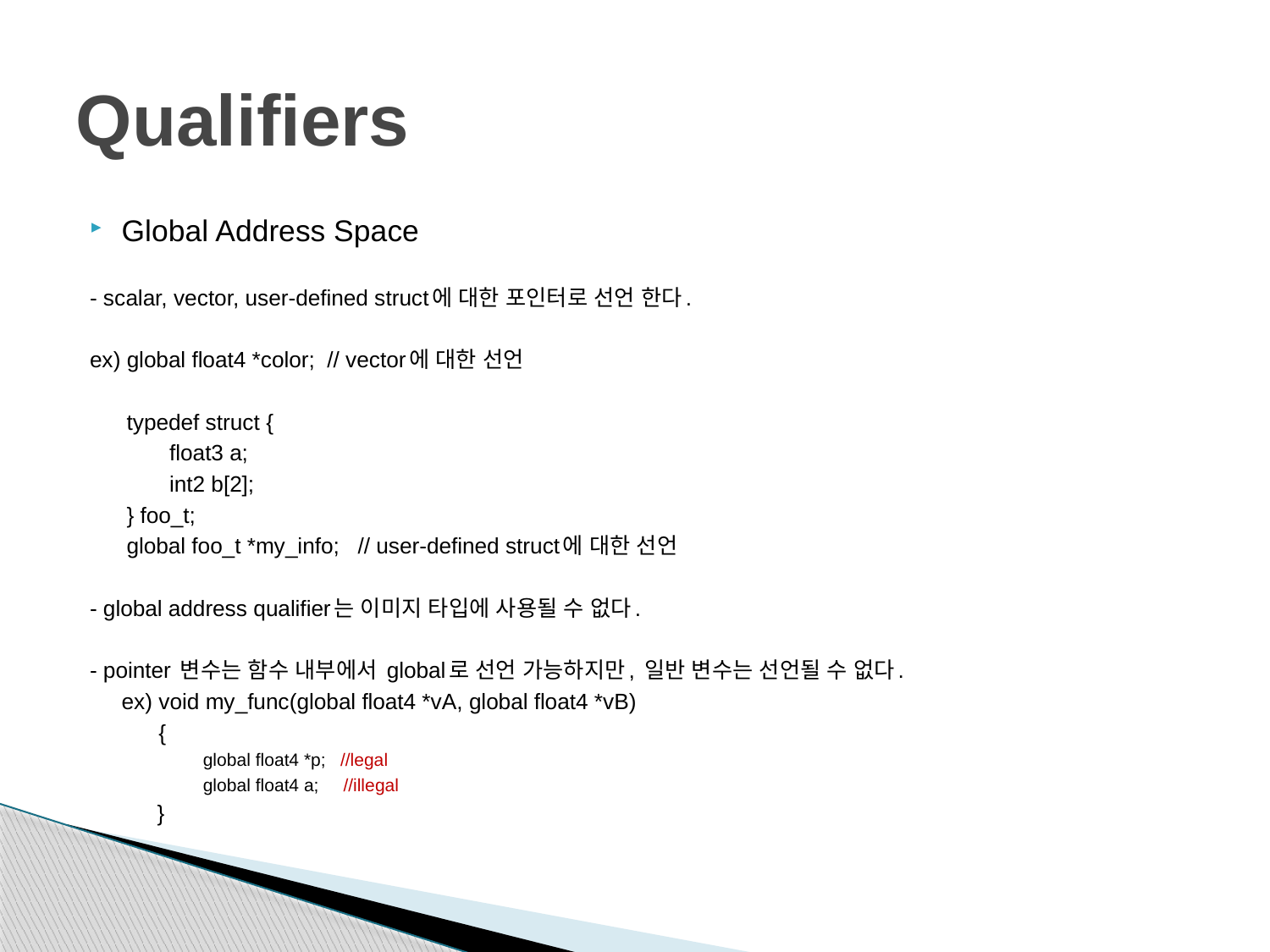

# Qualifiers
Global Address Space

- scalar, vector, user-defined struct에 대한 포인터로 선언 한다.

ex) global float4 *color;  // vector에 대한 선언

      typedef struct {
             float3 a;
             int2 b[2];
      } foo_t;
      global foo_t *my_info;   // user-defined struct에 대한 선언

- global address qualifier는 이미지 타입에 사용될 수 없다.

- pointer 변수는 함수 내부에서 global로 선언 가능하지만, 일반 변수는 선언될 수 없다.
	ex) void my_func(global float4 *vA, global float4 *vB)
	      {
                global float4 *p;   //legal
                global float4 a;     //illegal
           }